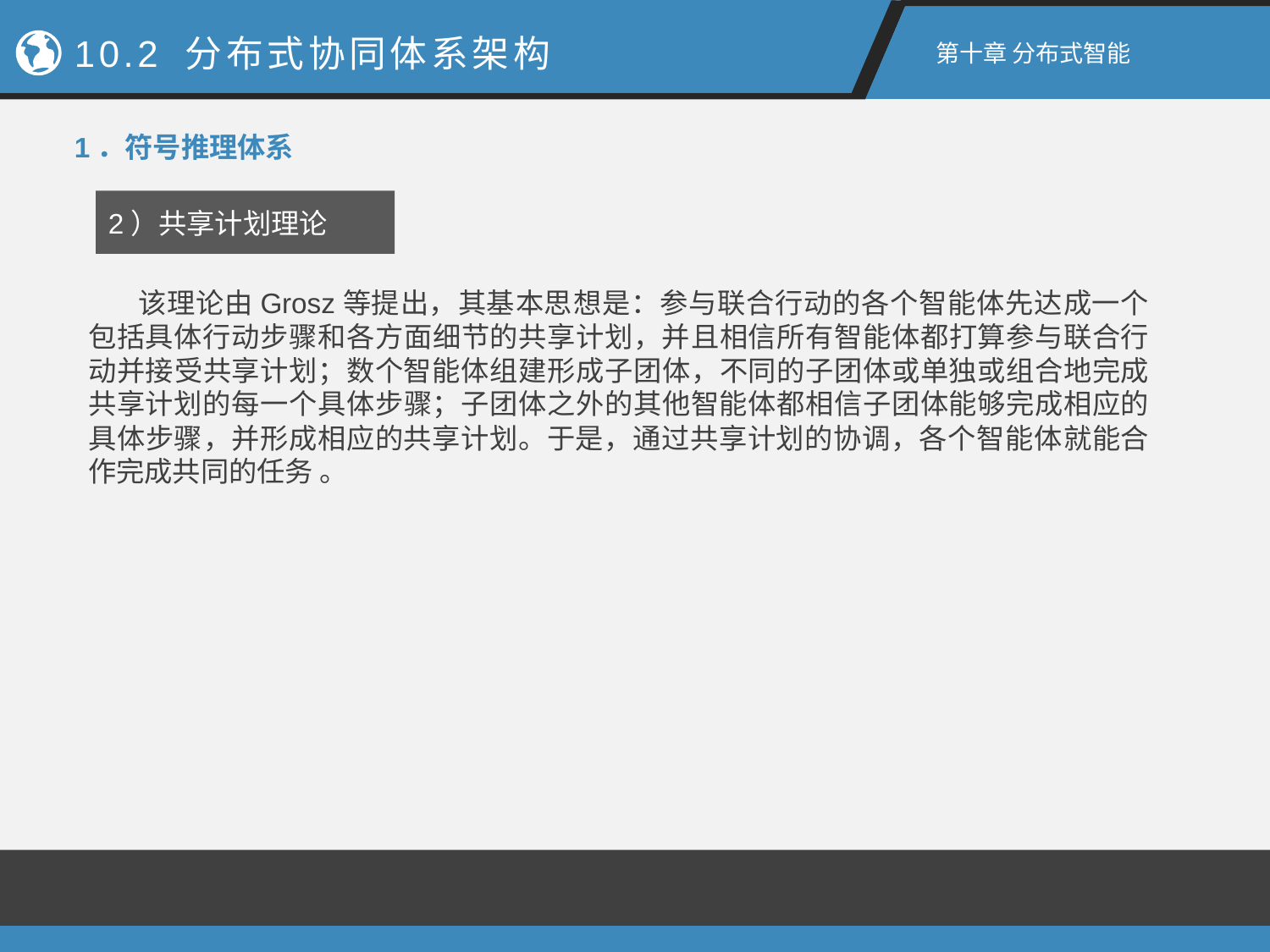

10.2 分布式协同体系架构

第十章 分布式智能
1．符号推理体系
2）共享计划理论

      该理论由Grosz等提出，其基本思想是：参与联合行动的各个智能体先达成一个包括具体行动步骤和各方面细节的共享计划，并且相信所有智能体都打算参与联合行动并接受共享计划；数个智能体组建形成子团体，不同的子团体或单独或组合地完成共享计划的每一个具体步骤；子团体之外的其他智能体都相信子团体能够完成相应的具体步骤，并形成相应的共享计划。于是，通过共享计划的协调，各个智能体就能合作完成共同的任务 。